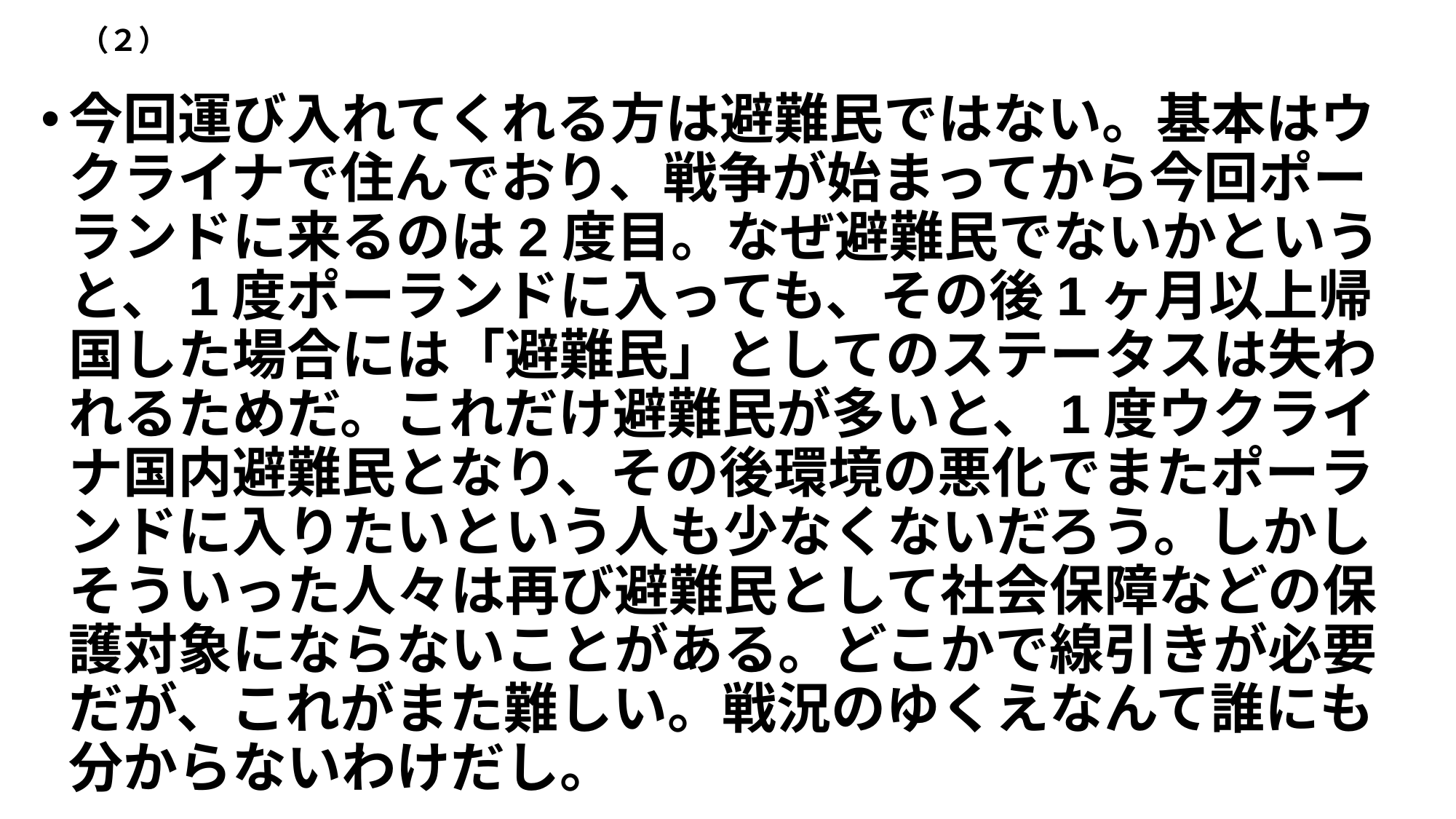

# （２）
今回運び入れてくれる方は避難民ではない。基本はウクライナで住んでおり、戦争が始まってから今回ポーランドに来るのは2度目。なぜ避難民でないかというと、1度ポーランドに入っても、その後1ヶ月以上帰国した場合には「避難民」としてのステータスは失われるためだ。これだけ避難民が多いと、1度ウクライナ国内避難民となり、その後環境の悪化でまたポーランドに入りたいという人も少なくないだろう。しかしそういった人々は再び避難民として社会保障などの保護対象にならないことがある。どこかで線引きが必要だが、これがまた難しい。戦況のゆくえなんて誰にも分からないわけだし。